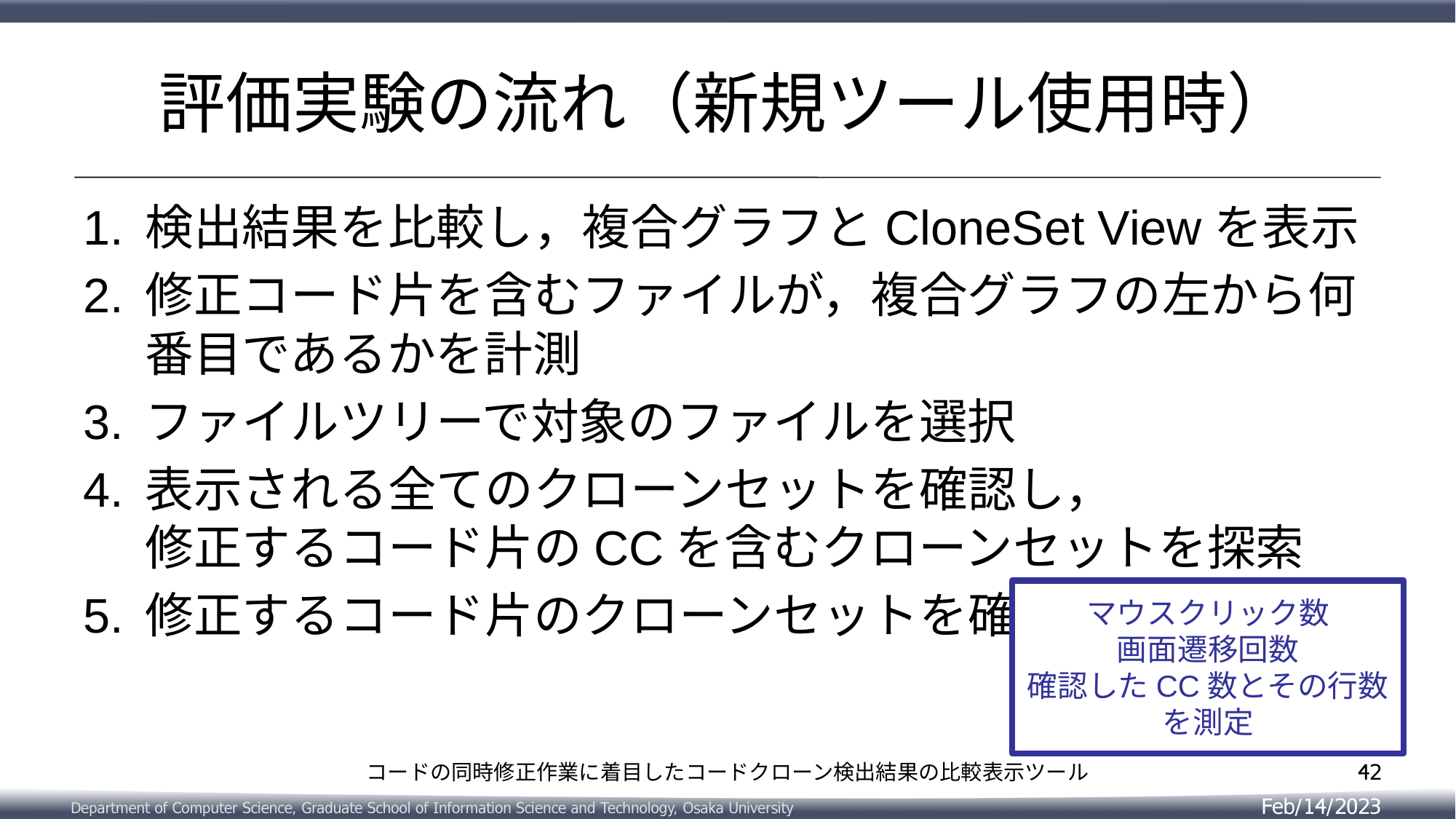

# 評価実験の流れ（新規ツール使用時）
検出結果を比較し，複合グラフとCloneSet Viewを表示
修正コード片を含むファイルが，複合グラフの左から何番目であるかを計測
ファイルツリーで対象のファイルを選択
表示される全てのクローンセットを確認し，
修正するコード片のCCを含むクローンセットを探索
修正するコード片のクローンセットを確認
マウスクリック数
画面遷移回数
確認したCC数とその行数
を測定
42
コードの同時修正作業に着目したコードクローン検出結果の比較表示ツール
Feb/14/2023